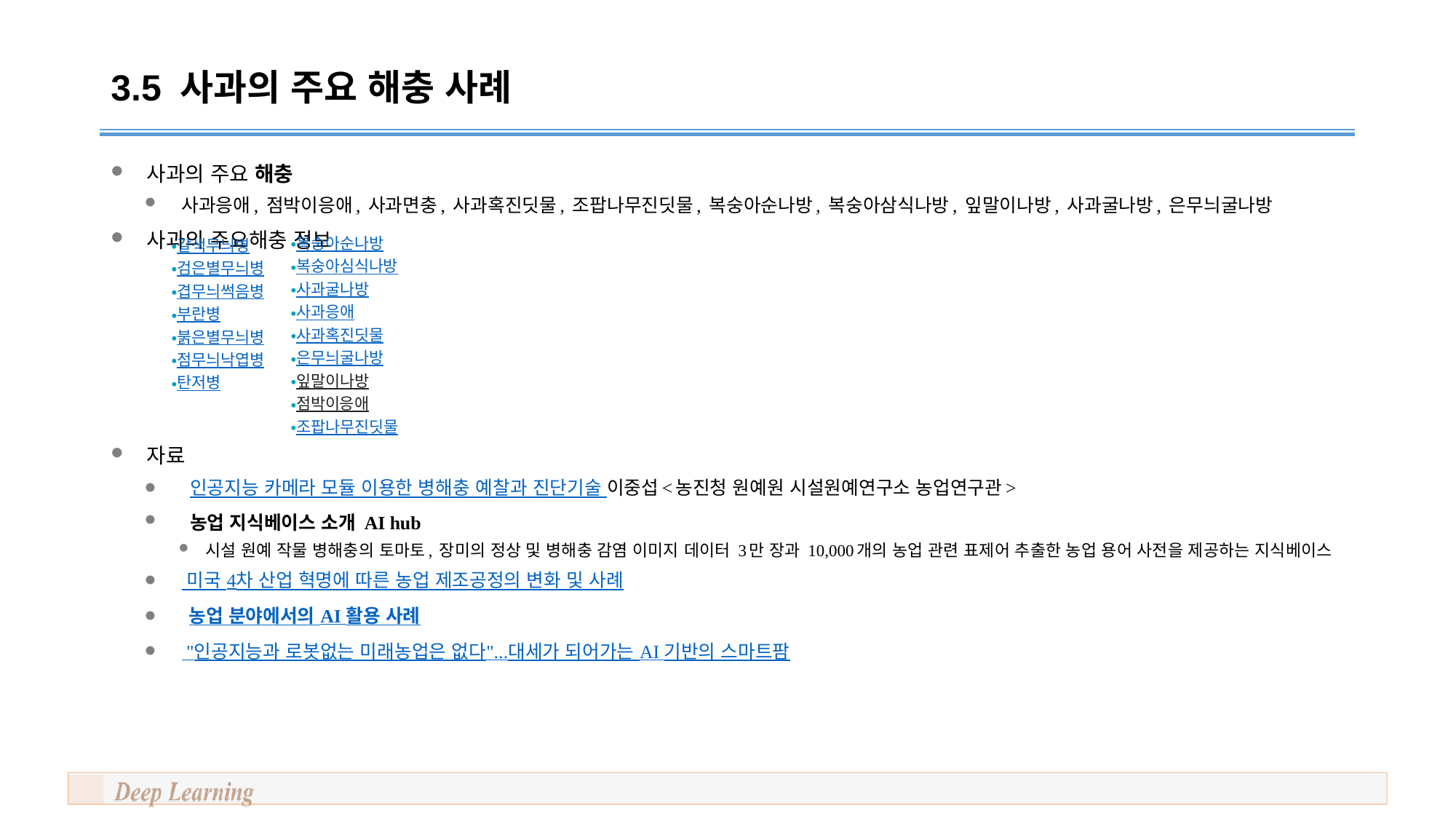

# 3.5 사과의 주요 해충 사례
사과의 주요 해충
사과응애, 점박이응애, 사과면충, 사과혹진딧물, 조팝나무진딧물, 복숭아순나방, 복숭아삼식나방, 잎말이나방, 사과굴나방, 은무늬굴나방
사과의 주요해충 정보

자료
 인공지능 카메라 모듈 이용한 병해충 예찰과 진단기술 이중섭<농진청 원예원 시설원예연구소 농업연구관>
 농업 지식베이스 소개 AI hub
시설 원예 작물 병해충의 토마토, 장미의 정상 및 병해충 감염 이미지 데이터 3만 장과 10,000개의 농업 관련 표제어 추출한 농업 용어 사전을 제공하는 지식베이스
 미국 4차 산업 혁명에 따른 농업 제조공정의 변화 및 사례
 농업 분야에서의 AI 활용 사례
 "인공지능과 로봇없는 미래농업은 없다"...대세가 되어가는 AI 기반의 스마트팜

복숭아순나방
복숭아심식나방
사과굴나방
사과응애
사과혹진딧물
은무늬굴나방
잎말이나방
점박이응애
조팝나무진딧물

갈색무늬병
검은별무늬병
겹무늬썩음병
부란병
붉은별무늬병
점무늬낙엽병
탄저병